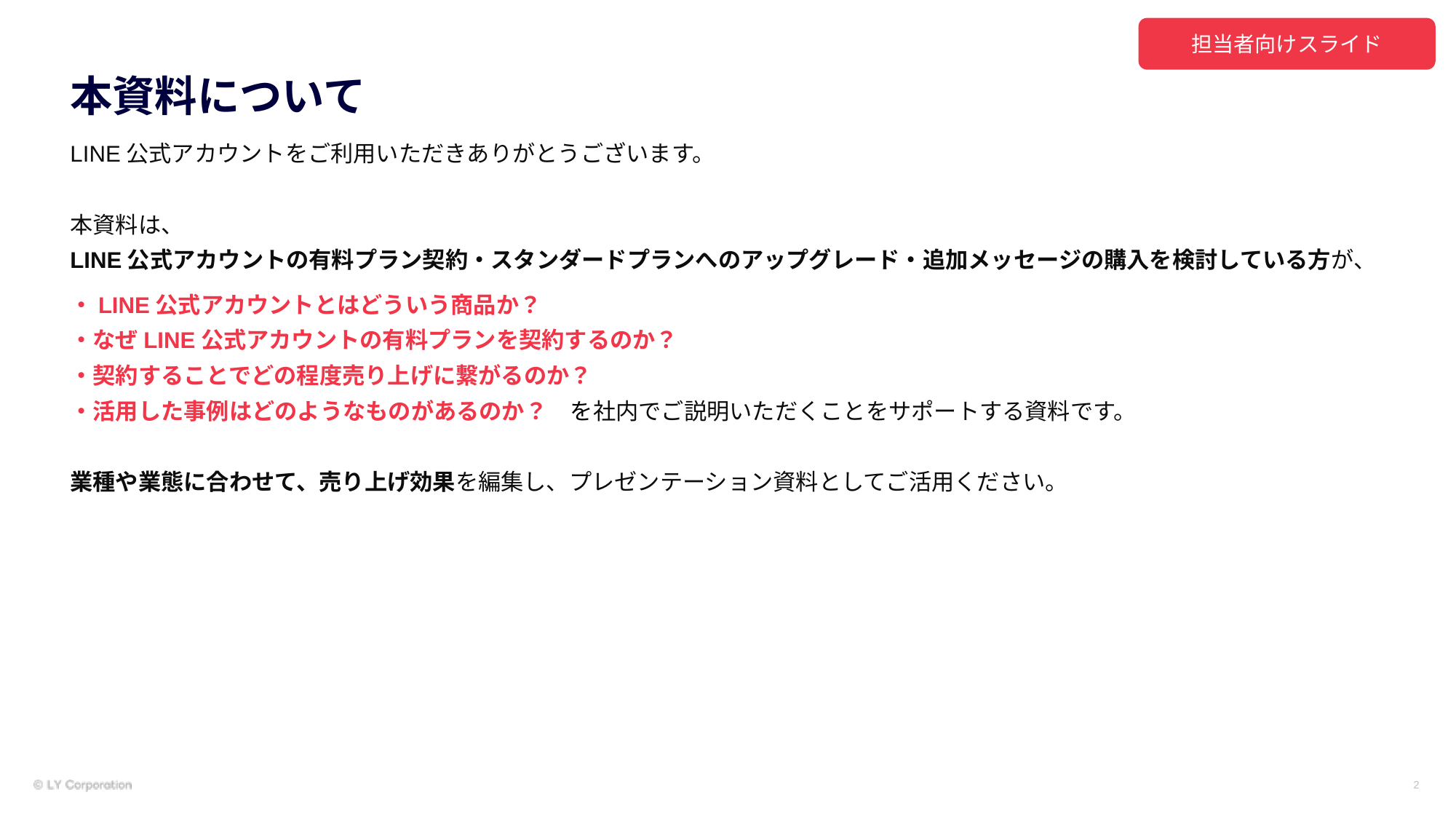

担当者向けスライド
# 本資料について
LINE公式アカウントをご利用いただきありがとうございます。

本資料は、
LINE公式アカウントの有料プラン契約・スタンダードプランへのアップグレード・追加メッセージの購入を検討している方が、

・LINE公式アカウントとはどういう商品か？
・なぜLINE公式アカウントの有料プランを契約するのか？
・契約することでどの程度売り上げに繋がるのか？
・活用した事例はどのようなものがあるのか？　を社内でご説明いただくことをサポートする資料です。

業種や業態に合わせて、売り上げ効果を編集し、プレゼンテーション資料としてご活用ください。